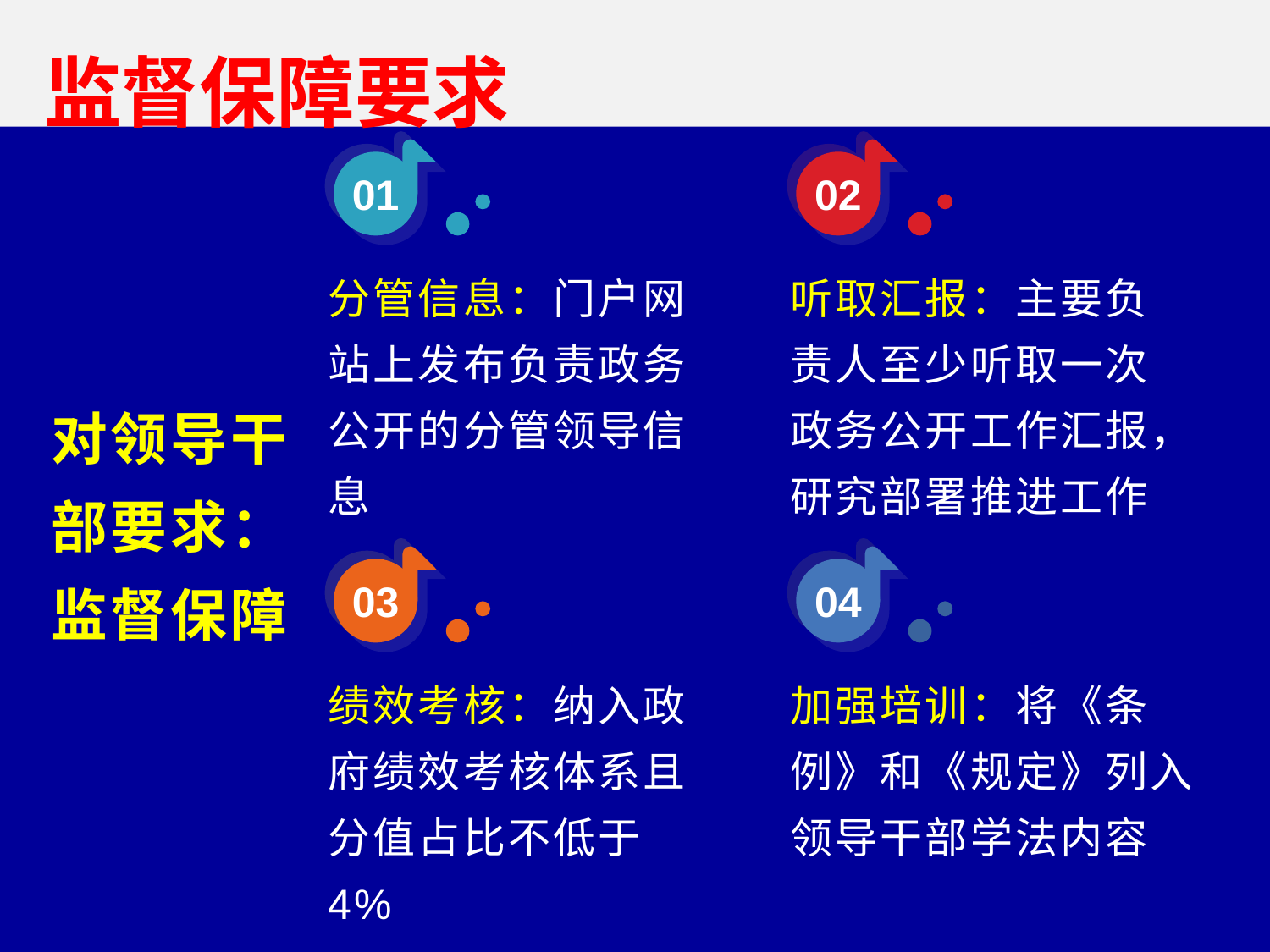

监督保障要求

01
02

对领导干部要求：监督保障
分管信息：门户网站上发布负责政务公开的分管领导信息
听取汇报：主要负责人至少听取一次政务公开工作汇报，研究部署推进工作

03
04

绩效考核：纳入政府绩效考核体系且分值占比不低于4%
加强培训：将《条例》和《规定》列入领导干部学法内容